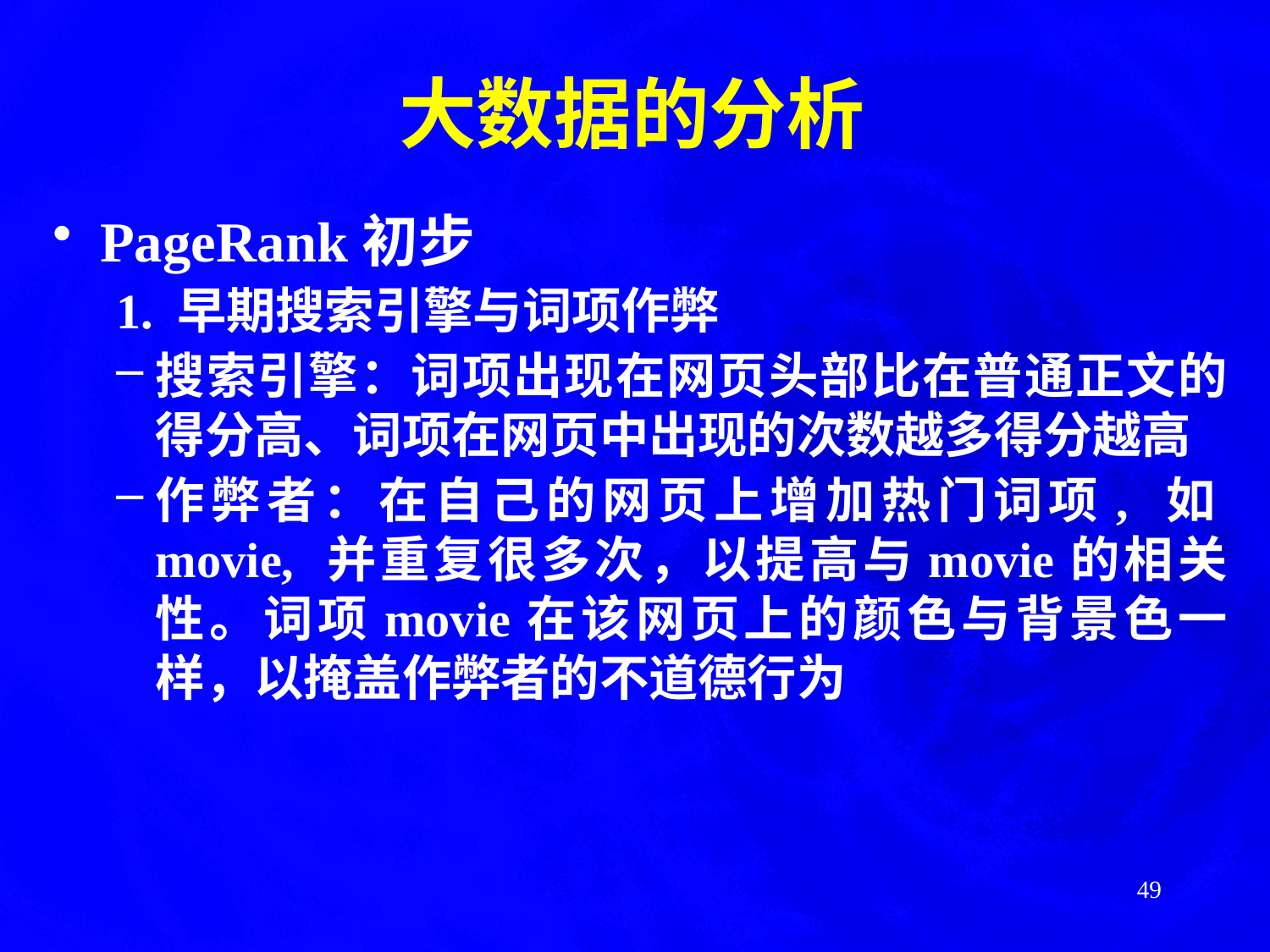

# 大数据的分析
PageRank初步
1. 早期搜索引擎与词项作弊
搜索引擎：词项出现在网页头部比在普通正文的得分高、词项在网页中出现的次数越多得分越高
作弊者：在自己的网页上增加热门词项, 如movie, 并重复很多次，以提高与movie的相关性。词项movie在该网页上的颜色与背景色一样，以掩盖作弊者的不道德行为
49